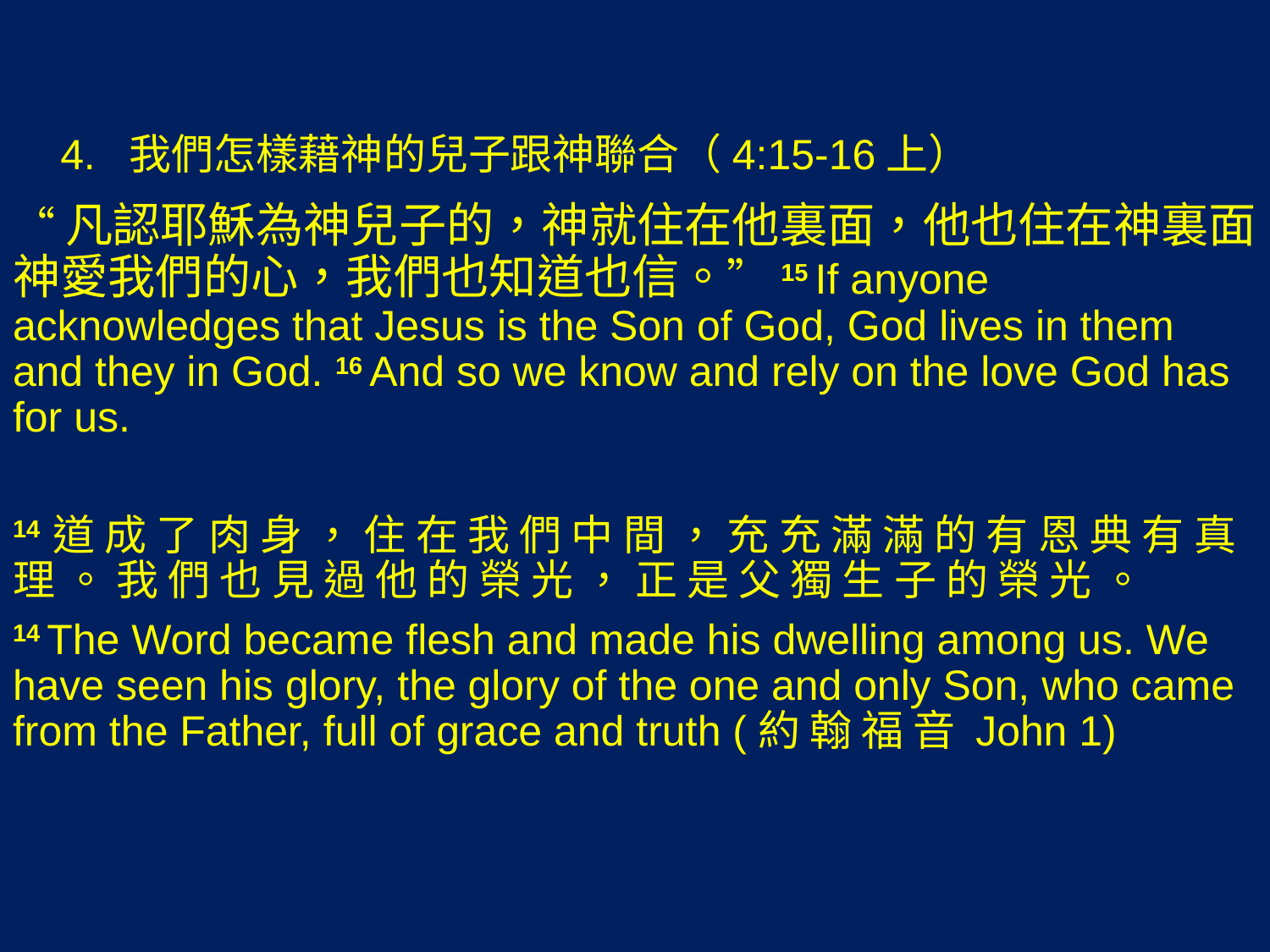

4.  我們怎樣藉神的兒子跟神聯合（4:15-16上）
“凡認耶穌為神兒子的，神就住在他裏面，他也住在神裏面。神愛我們的心，我們也知道也信。” 15 If anyone acknowledges that Jesus is the Son of God, God lives in them and they in God. 16 And so we know and rely on the love God has for us.

14 道 成 了 肉 身 ， 住 在 我 們 中 間 ， 充 充 滿 滿 的 有 恩 典 有 真 理 。 我 們 也 見 過 他 的 榮 光 ， 正 是 父 獨 生 子 的 榮 光 。
14 The Word became flesh and made his dwelling among us. We have seen his glory, the glory of the one and only Son, who came from the Father, full of grace and truth (約 翰 福 音 John 1)